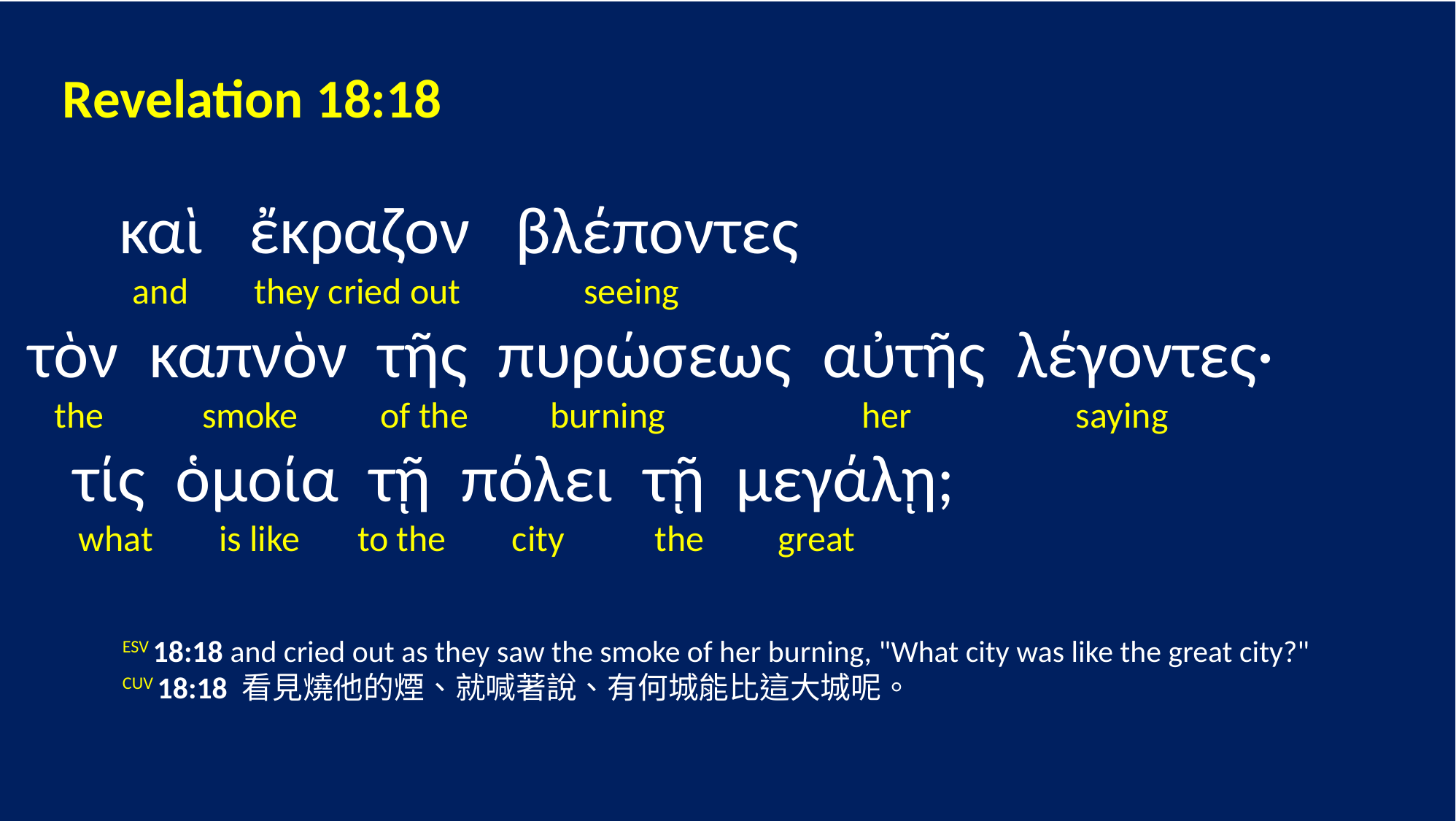

Revelation 18:18

       καὶ   ἔκραζον   βλέποντες
                and        they cried out               seeing
 τὸν  καπνὸν  τῆς  πυρώσεως  αὐτῆς  λέγοντες·
     the            smoke          of the          burning                        her                    saying
    τίς  ὁμοία  τῇ  πόλει  τῇ  μεγάλῃ;
        what        is like       to the        city           the         great

	ESV 18:18 and cried out as they saw the smoke of her burning, "What city was like the great city?"
 	CUV 18:18 看見燒他的煙、就喊著說、有何城能比這大城呢。